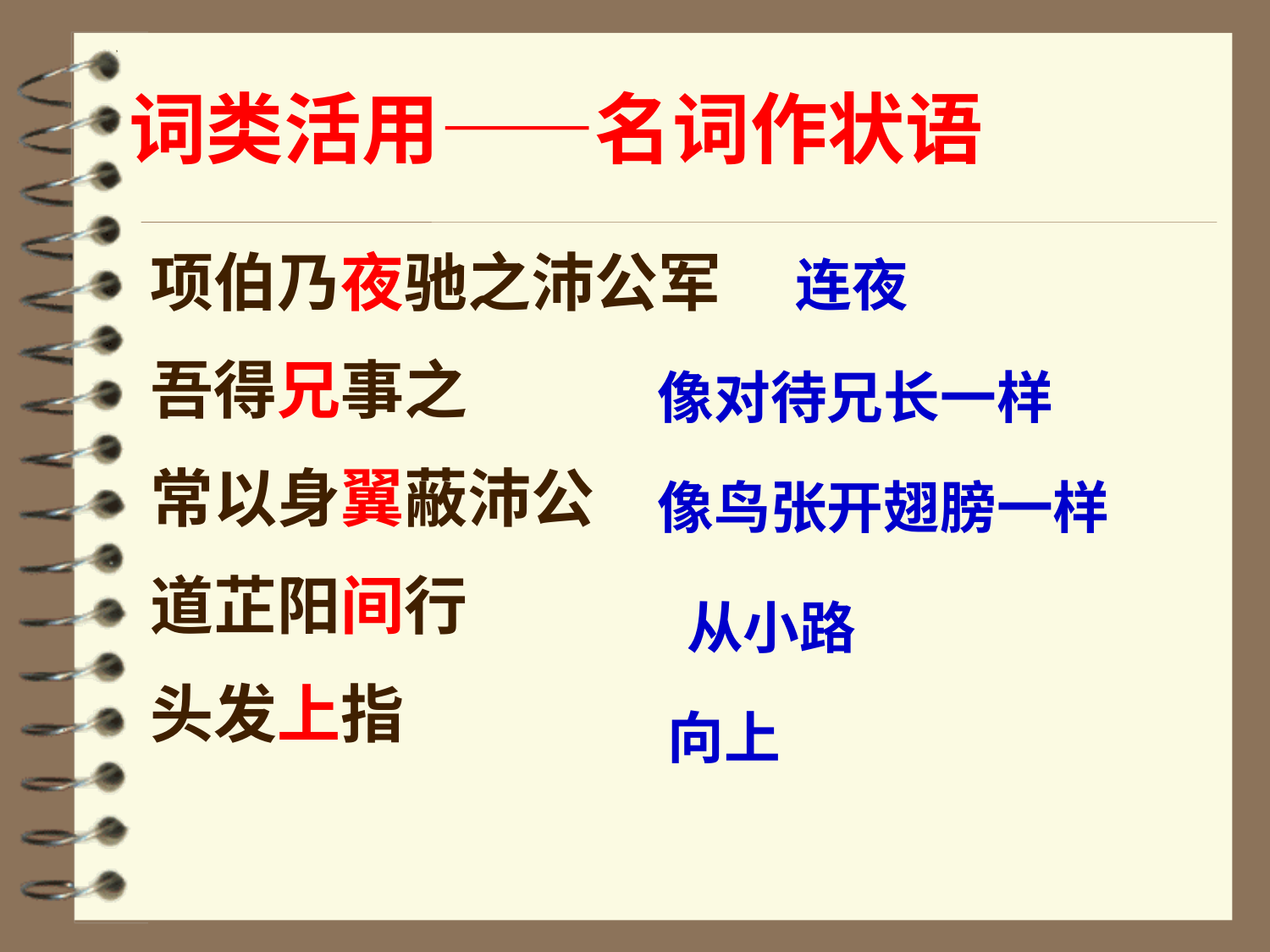

词类活用——名词作状语
项伯乃夜驰之沛公军
吾得兄事之
常以身翼蔽沛公
道芷阳间行
头发上指
连夜
像对待兄长一样
像鸟张开翅膀一样
  从小路
向上